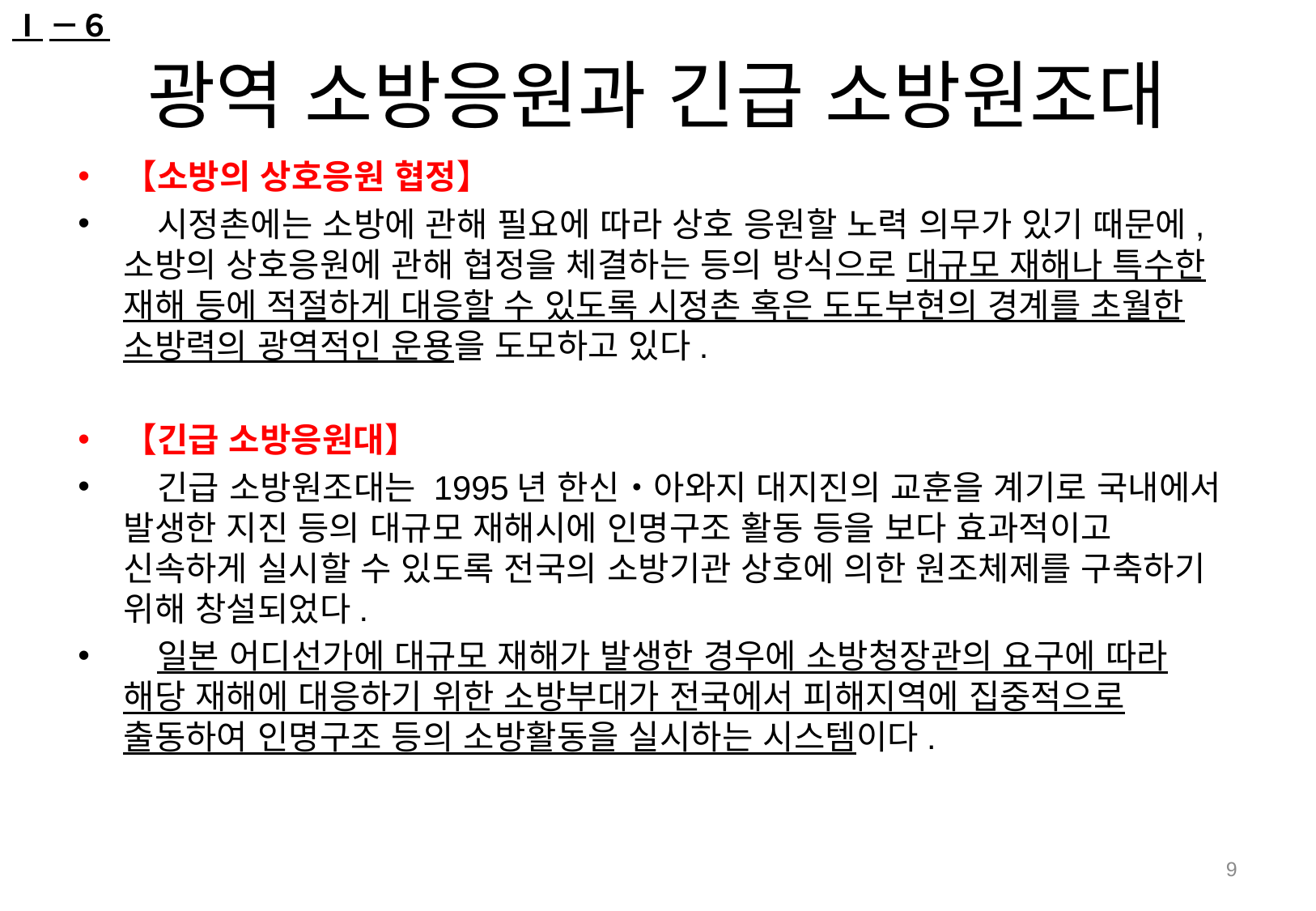

Ⅰ－６
# 광역 소방응원과 긴급 소방원조대
【소방의 상호응원 협정】
　시정촌에는 소방에 관해 필요에 따라 상호 응원할 노력 의무가 있기 때문에, 소방의 상호응원에 관해 협정을 체결하는 등의 방식으로 대규모 재해나 특수한 재해 등에 적절하게 대응할 수 있도록 시정촌 혹은 도도부현의 경계를 초월한 소방력의 광역적인 운용을 도모하고 있다.

【긴급 소방응원대】
　긴급 소방원조대는 1995년 한신・아와지 대지진의 교훈을 계기로 국내에서 발생한 지진 등의 대규모 재해시에 인명구조 활동 등을 보다 효과적이고 신속하게 실시할 수 있도록 전국의 소방기관 상호에 의한 원조체제를 구축하기 위해 창설되었다.
　일본 어디선가에 대규모 재해가 발생한 경우에 소방청장관의 요구에 따라 해당 재해에 대응하기 위한 소방부대가 전국에서 피해지역에 집중적으로 출동하여 인명구조 등의 소방활동을 실시하는 시스템이다.
9